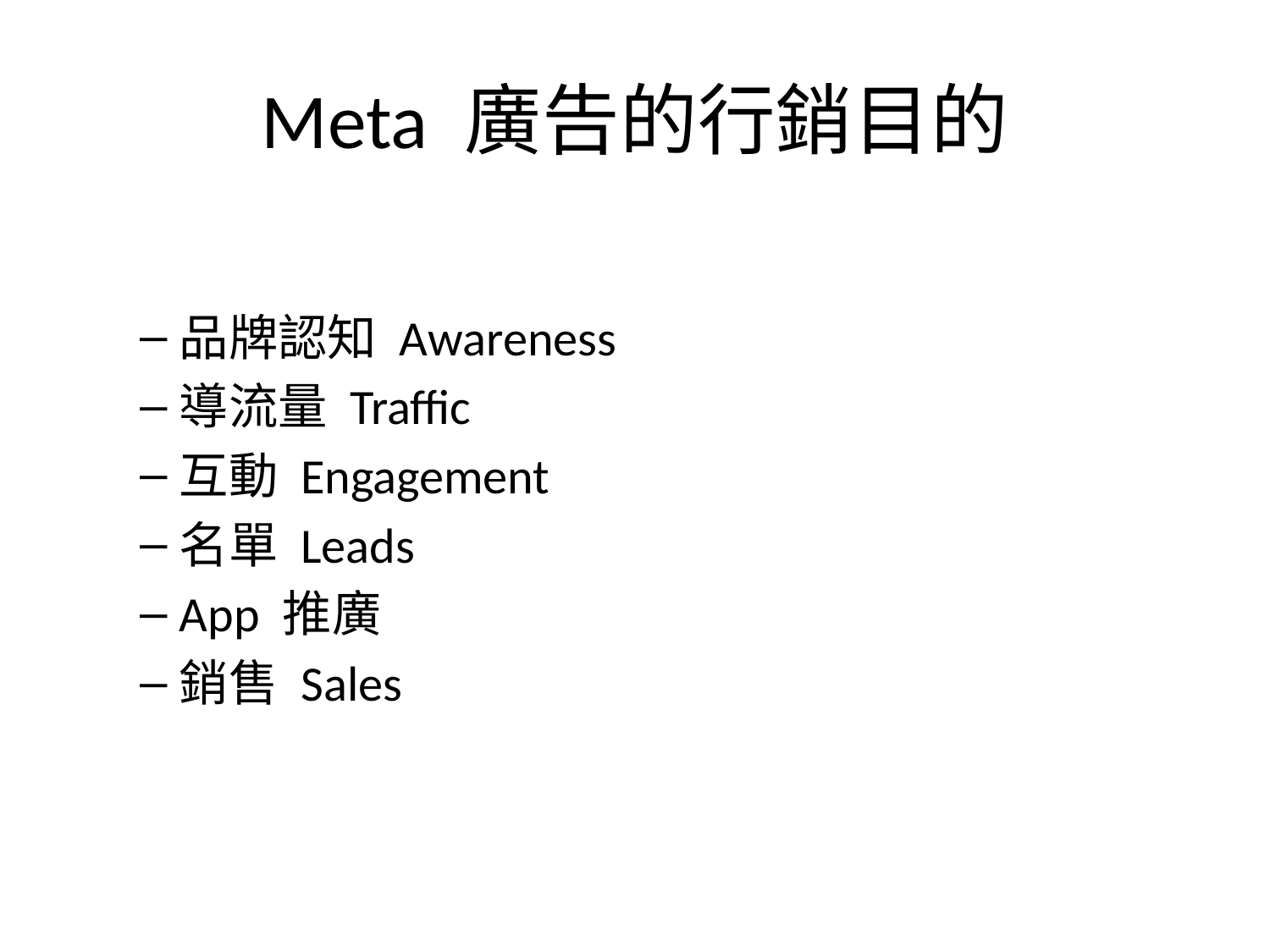

# Meta 廣告的行銷目的

品牌認知 Awareness
導流量 Traffic
互動 Engagement
名單 Leads
App 推廣
銷售 Sales